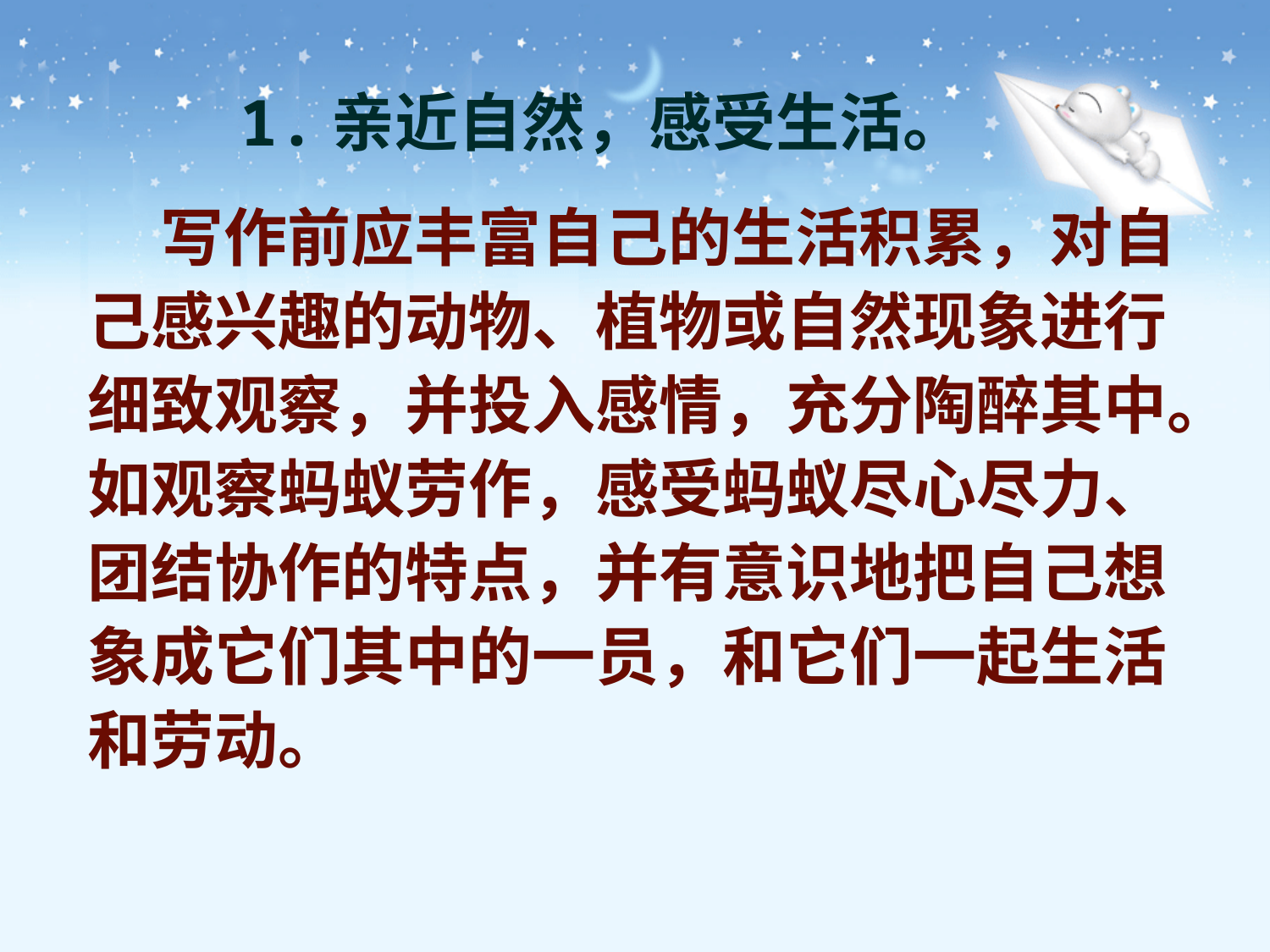

1.亲近自然，感受生活。
    写作前应丰富自己的生活积累，对自己感兴趣的动物、植物或自然现象进行细致观察，并投入感情，充分陶醉其中。如观察蚂蚁劳作，感受蚂蚁尽心尽力、团结协作的特点，并有意识地把自己想象成它们其中的一员，和它们一起生活和劳动。